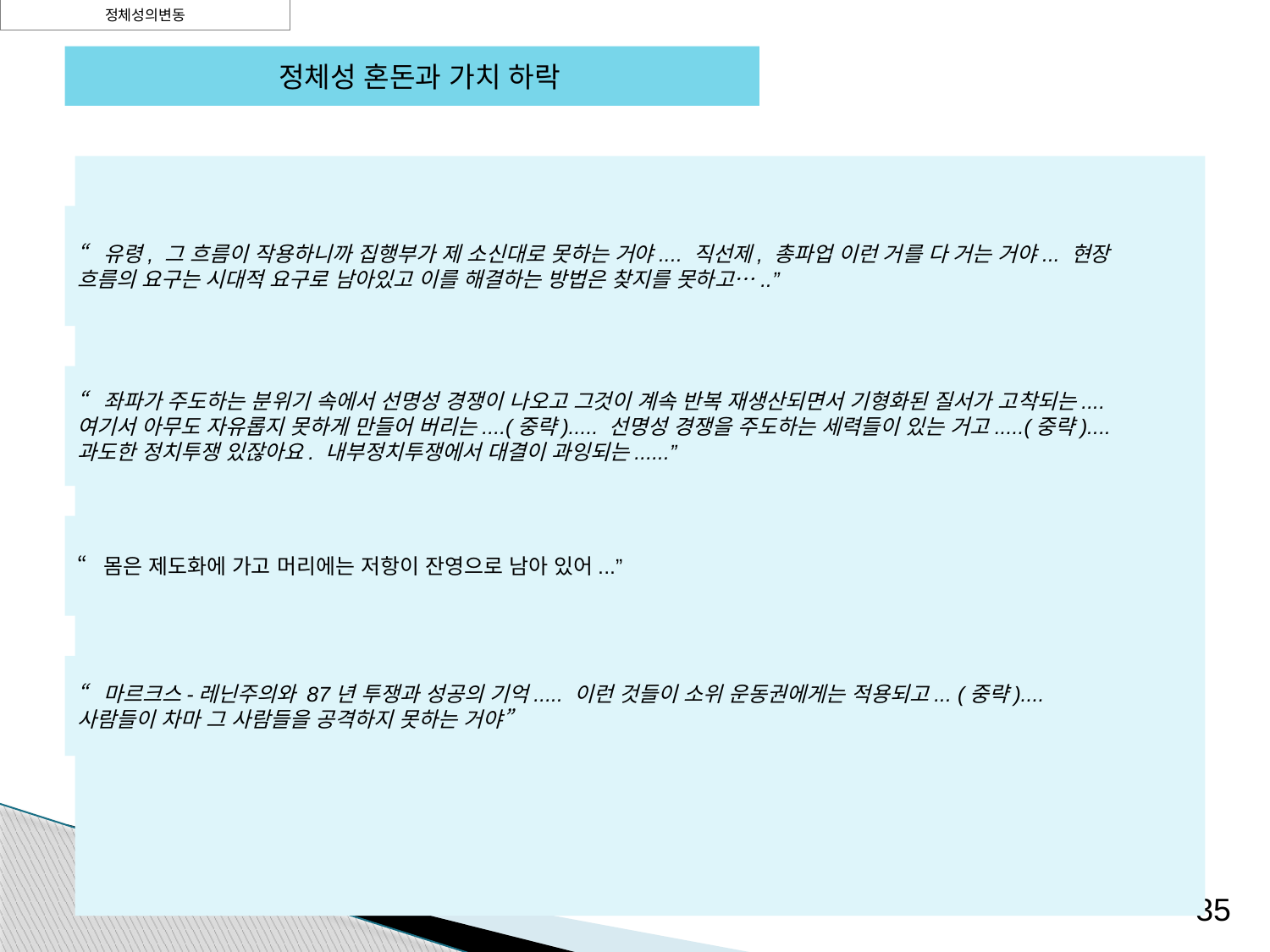

정체성의변동
 정체성 혼돈과 가치 하락

“유령, 그 흐름이 작용하니까 집행부가 제 소신대로 못하는 거야.... 직선제, 총파업 이런 거를 다 거는 거야... 현장 흐름의 요구는 시대적 요구로 남아있고 이를 해결하는 방법은 찾지를 못하고…..”
“좌파가 주도하는 분위기 속에서 선명성 경쟁이 나오고 그것이 계속 반복 재생산되면서 기형화된 질서가 고착되는.... 여기서 아무도 자유롭지 못하게 만들어 버리는....(중략)..... 선명성 경쟁을 주도하는 세력들이 있는 거고.....(중략).... 과도한 정치투쟁 있잖아요. 내부정치투쟁에서 대결이 과잉되는......”
“몸은 제도화에 가고 머리에는 저항이 잔영으로 남아 있어...”
“마르크스-레닌주의와 87년 투쟁과 성공의 기억..... 이런 것들이 소위 운동권에게는 적용되고... (중략).... 사람들이 차마 그 사람들을 공격하지 못하는 거야”
35